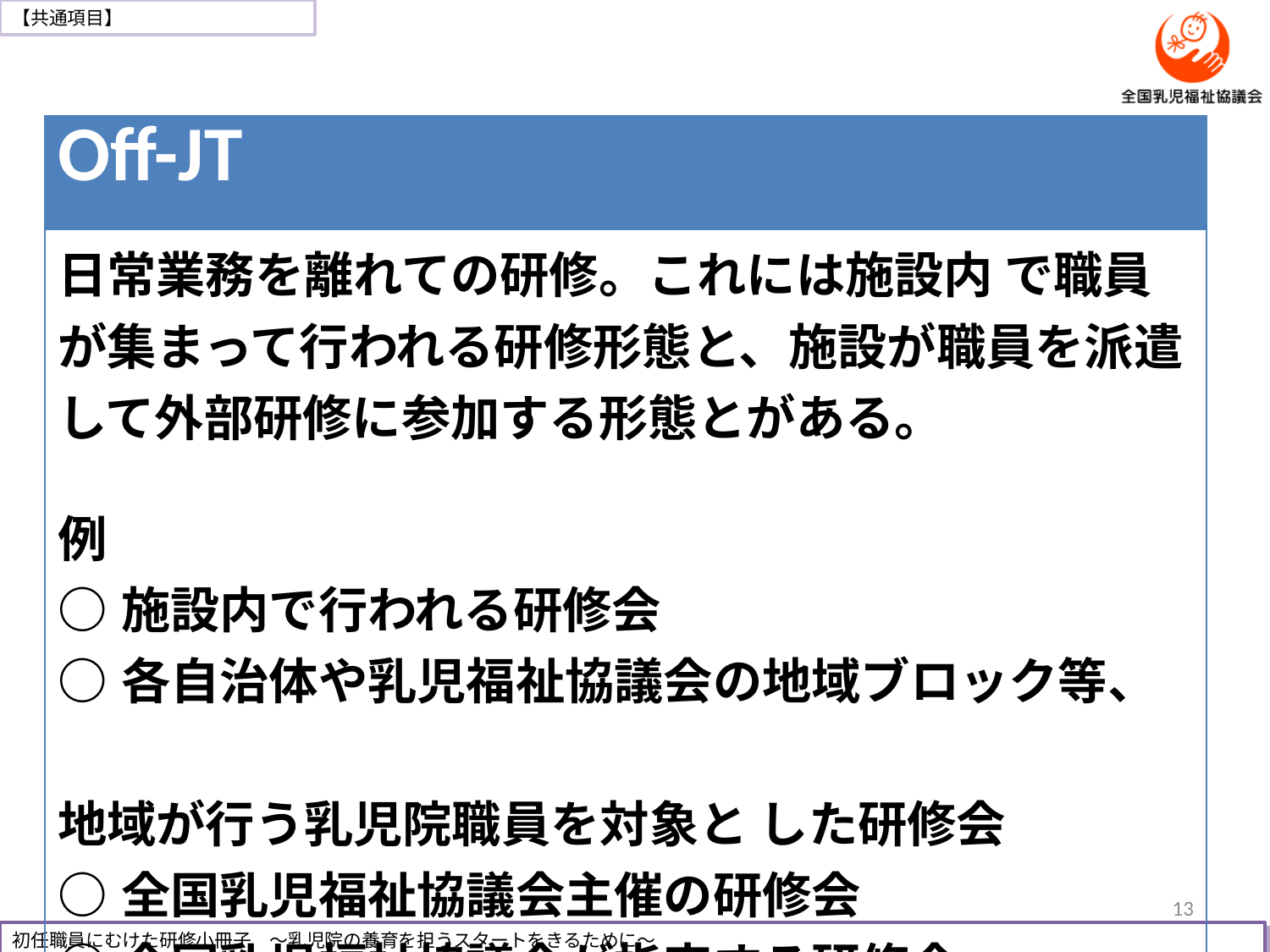

| Off-JT |
| --- |
| 日常業務を離れての研修。これには施設内 で職員が集まって行われる研修形態と、施設が職員を派遣して外部研修に参加する形態とがある。 例 ○施設内で行われる研修会 ○各自治体や乳児福祉協議会の地域ブロック等、　 地域が行う乳児院職員を対象と した研修会 ○全国乳児福祉協議会主催の研修会 ○全国乳児福祉協議会が指定する研修会 |
13